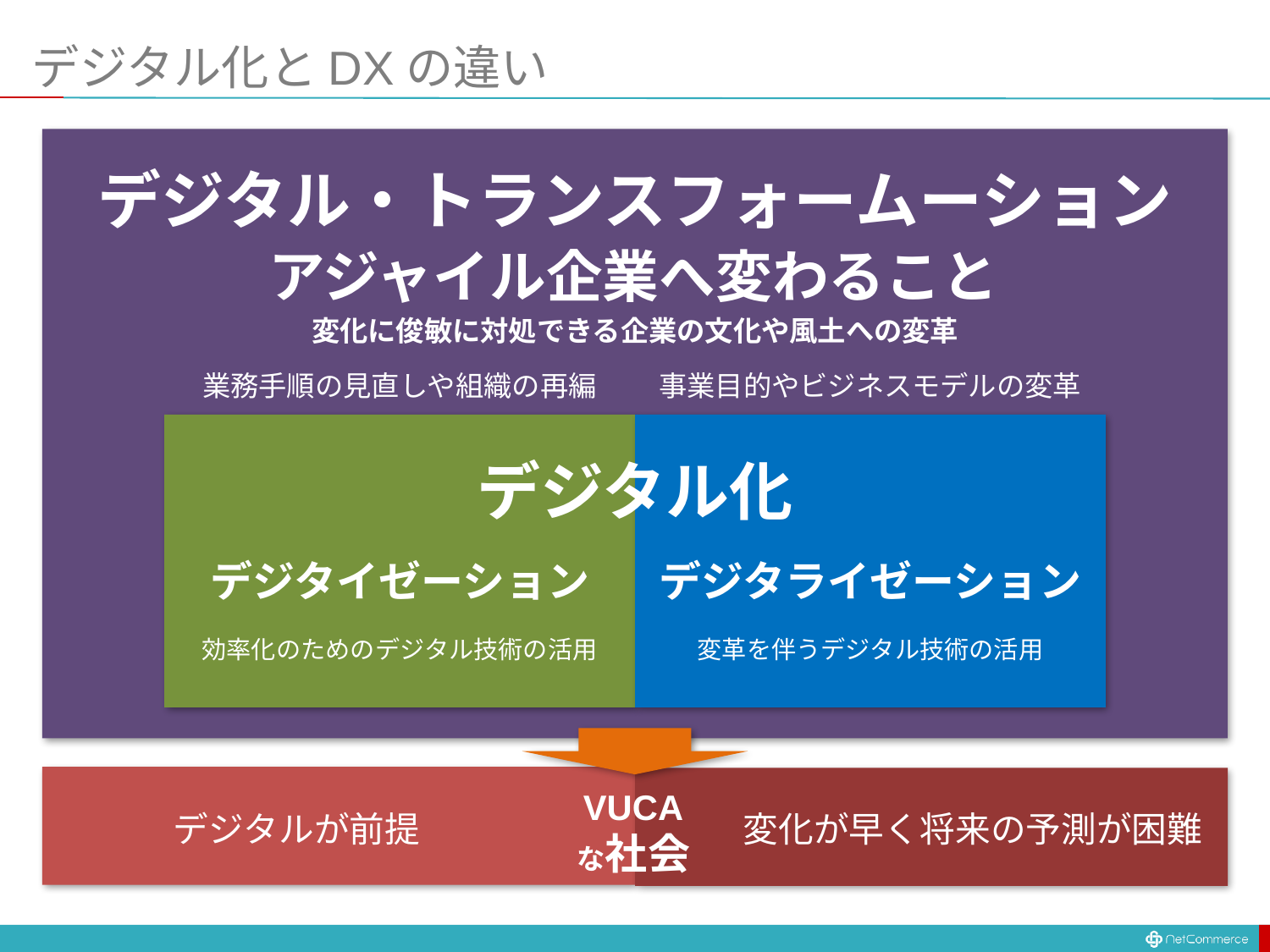

# デジタル化とDXの違い

デジタル・トランスフォームーション
アジャイル企業へ変わること
変化に俊敏に対処できる企業の文化や風土への変革
業務手順の見直しや組織の再編
事業目的やビジネスモデルの変革

デジタル化
デジタイゼーション
デジタライゼーション
効率化のためのデジタル技術の活用
変革を伴うデジタル技術の活用

VUCA
な社会
変化が早く将来の予測が困難
デジタルが前提